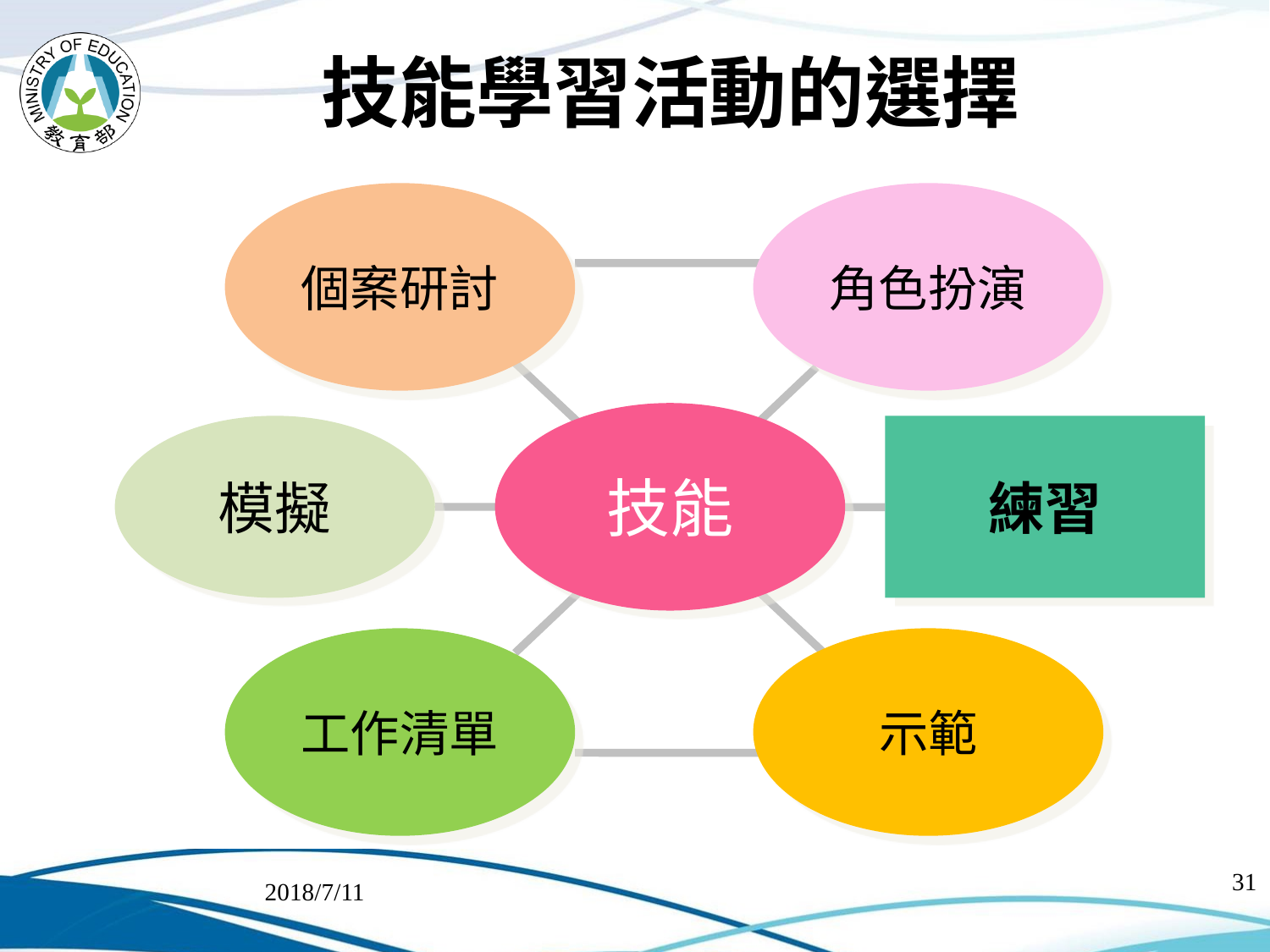

# 技能學習活動的選擇
個案研討
角色扮演

技能
工作清單
示範

模擬
練習

31
2018/7/11